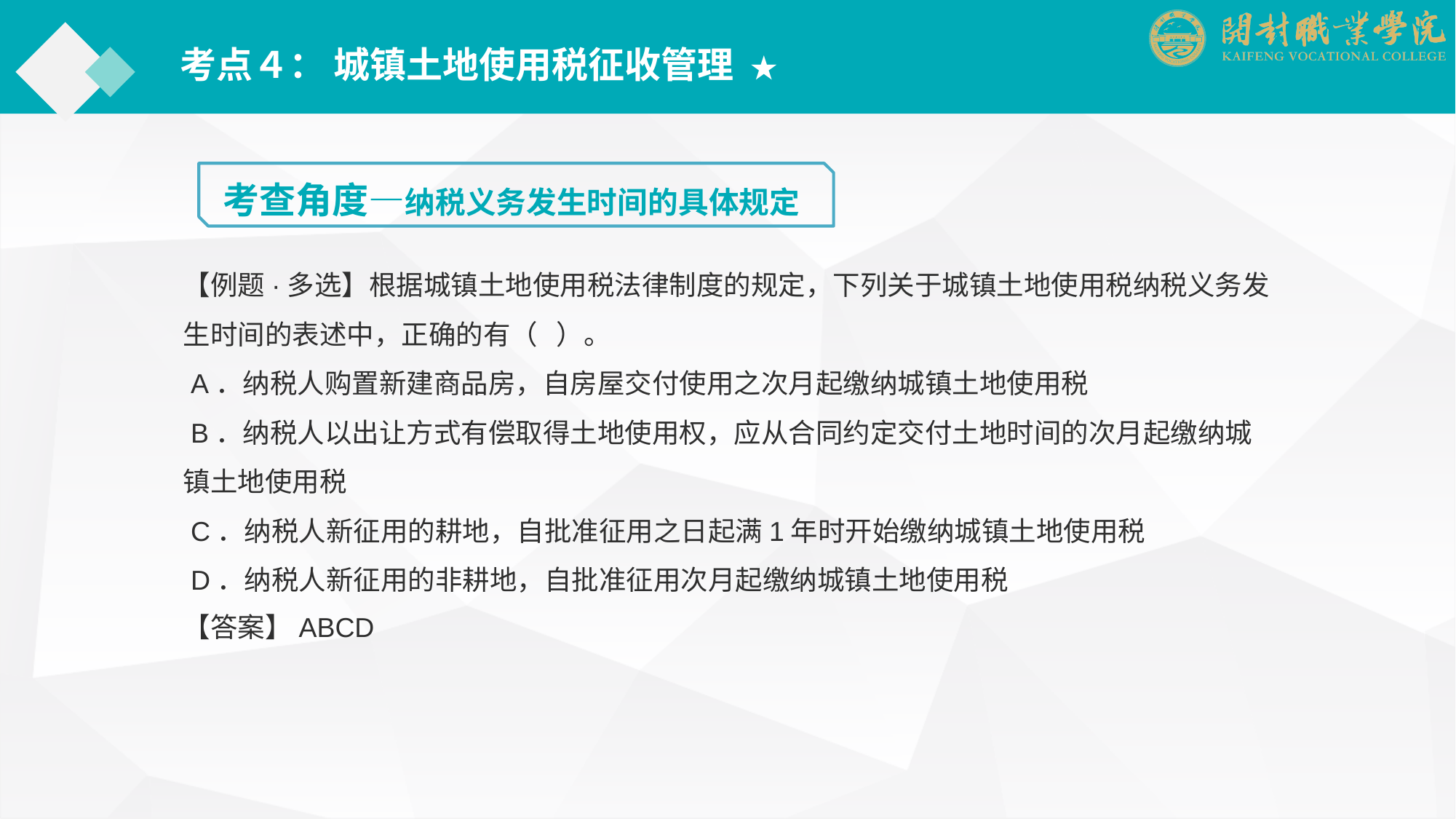

考点４： 城镇土地使用税征收管理  ★
考查角度—纳税义务发生时间的具体规定

【例题·多选】根据城镇土地使用税法律制度的规定，下列关于城镇土地使用税纳税义务发生时间的表述中，正确的有（   ）。
 A．纳税人购置新建商品房，自房屋交付使用之次月起缴纳城镇土地使用税
 B．纳税人以出让方式有偿取得土地使用权，应从合同约定交付土地时间的次月起缴纳城镇土地使用税
 C．纳税人新征用的耕地，自批准征用之日起满1年时开始缴纳城镇土地使用税
 D．纳税人新征用的非耕地，自批准征用次月起缴纳城镇土地使用税
【答案】ABCD